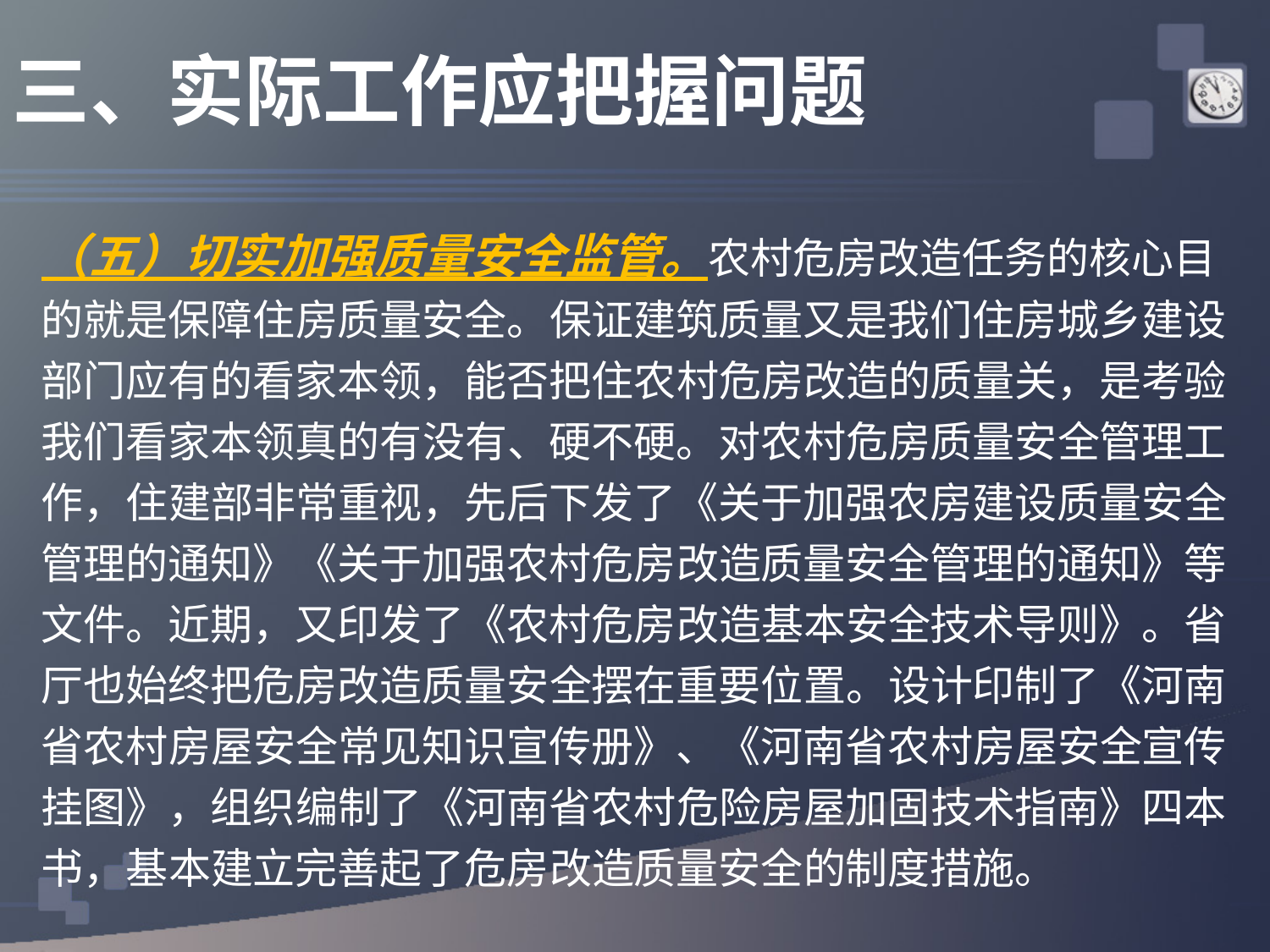

三、实际工作应把握问题
（五）切实加强质量安全监管。农村危房改造任务的核心目的就是保障住房质量安全。保证建筑质量又是我们住房城乡建设部门应有的看家本领，能否把住农村危房改造的质量关，是考验我们看家本领真的有没有、硬不硬。对农村危房质量安全管理工作，住建部非常重视，先后下发了《关于加强农房建设质量安全管理的通知》《关于加强农村危房改造质量安全管理的通知》等文件。近期，又印发了《农村危房改造基本安全技术导则》。省厅也始终把危房改造质量安全摆在重要位置。设计印制了《河南省农村房屋安全常见知识宣传册》、《河南省农村房屋安全宣传挂图》，组织编制了《河南省农村危险房屋加固技术指南》四本书，基本建立完善起了危房改造质量安全的制度措施。